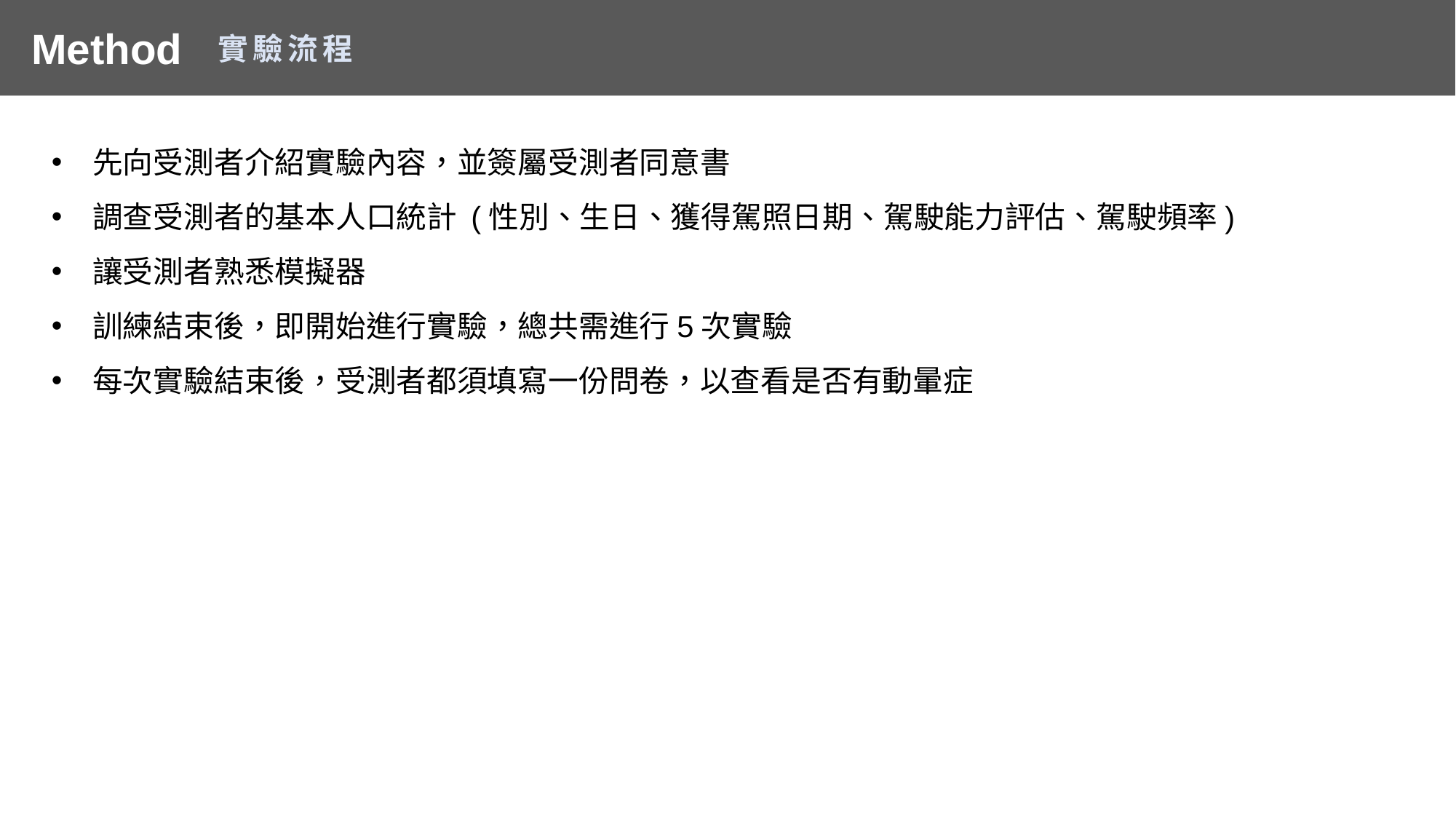

Method
實驗流程
先向受測者介紹實驗內容，並簽屬受測者同意書
調查受測者的基本人口統計 (性別、生日、獲得駕照日期、駕駛能力評估、駕駛頻率)
讓受測者熟悉模擬器
訓練結束後，即開始進行實驗，總共需進行5次實驗
每次實驗結束後，受測者都須填寫一份問卷，以查看是否有動暈症